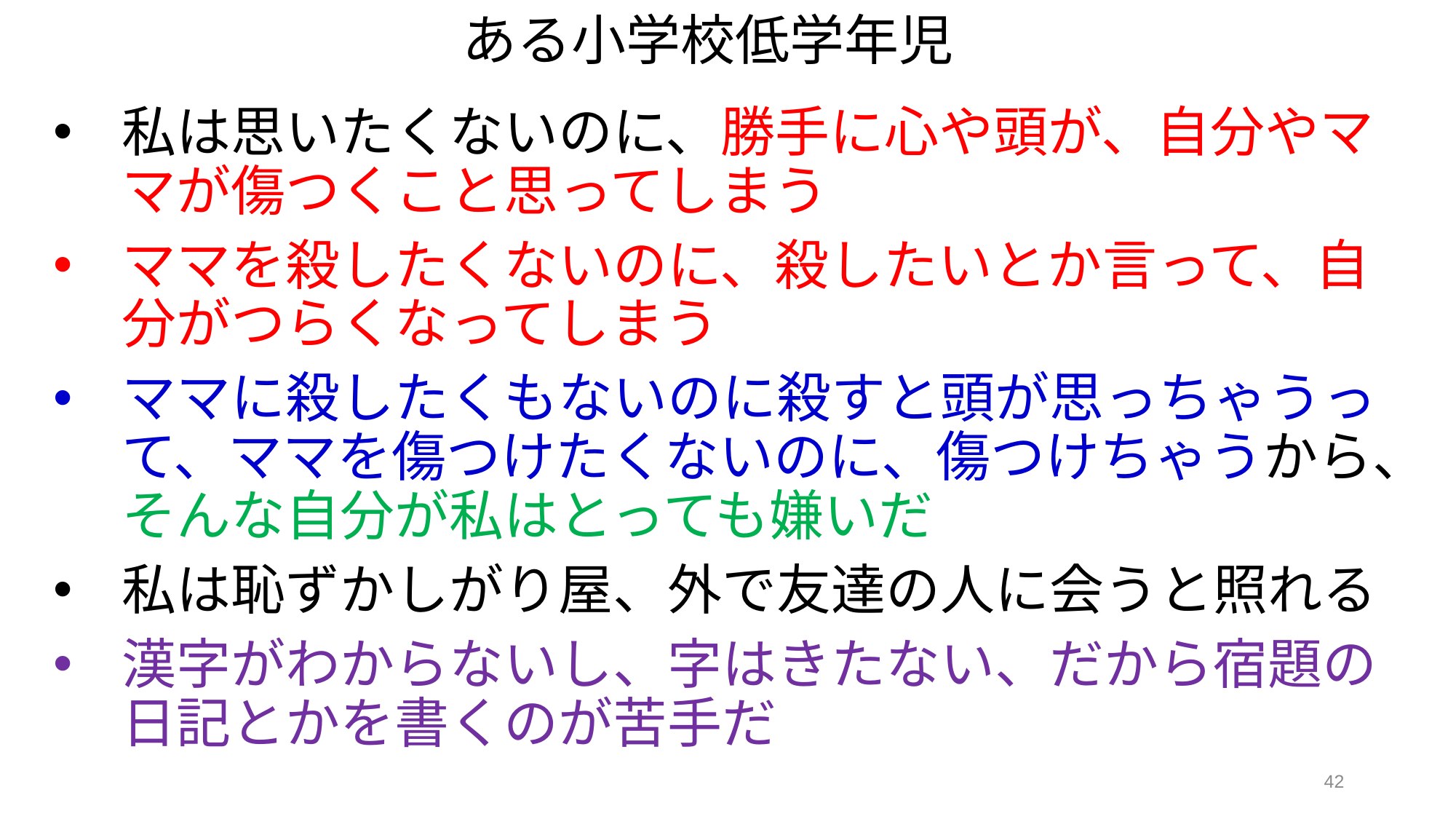

# ある小学校低学年児
私は思いたくないのに、勝手に心や頭が、自分やママが傷つくこと思ってしまう
ママを殺したくないのに、殺したいとか言って、自分がつらくなってしまう
ママに殺したくもないのに殺すと頭が思っちゃうって、ママを傷つけたくないのに、傷つけちゃうから、そんな自分が私はとっても嫌いだ
私は恥ずかしがり屋、外で友達の人に会うと照れる
漢字がわからないし、字はきたない、だから宿題の日記とかを書くのが苦手だ

42